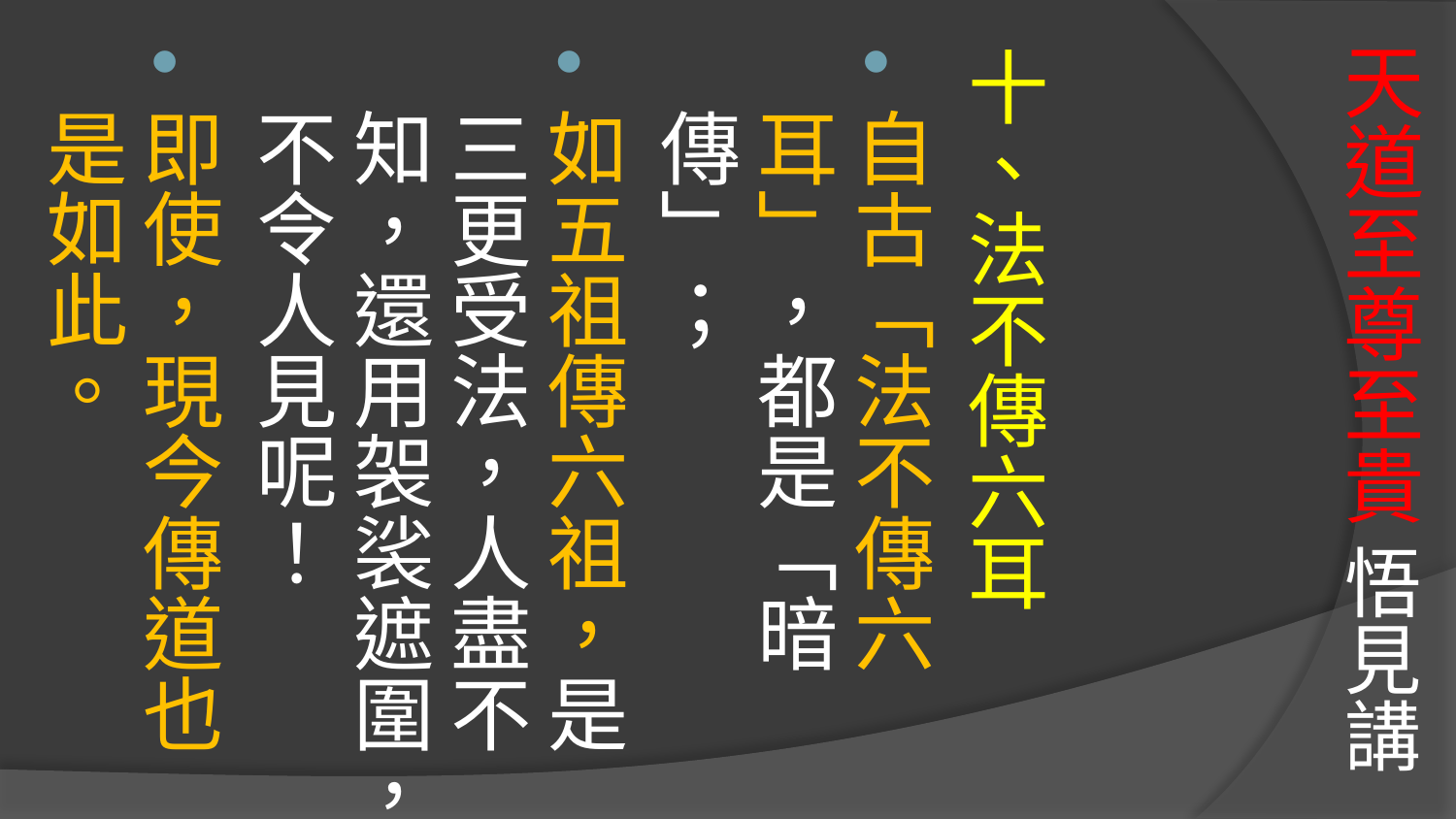

# 天道至尊至貴 悟見講
十、法不傳六耳
自古「法不傳六耳」，都是「暗傳」；
如五祖傳六祖，是三更受法，人盡不知，還用袈裟遮圍，不令人見呢！
即使，現今傳道也是如此。